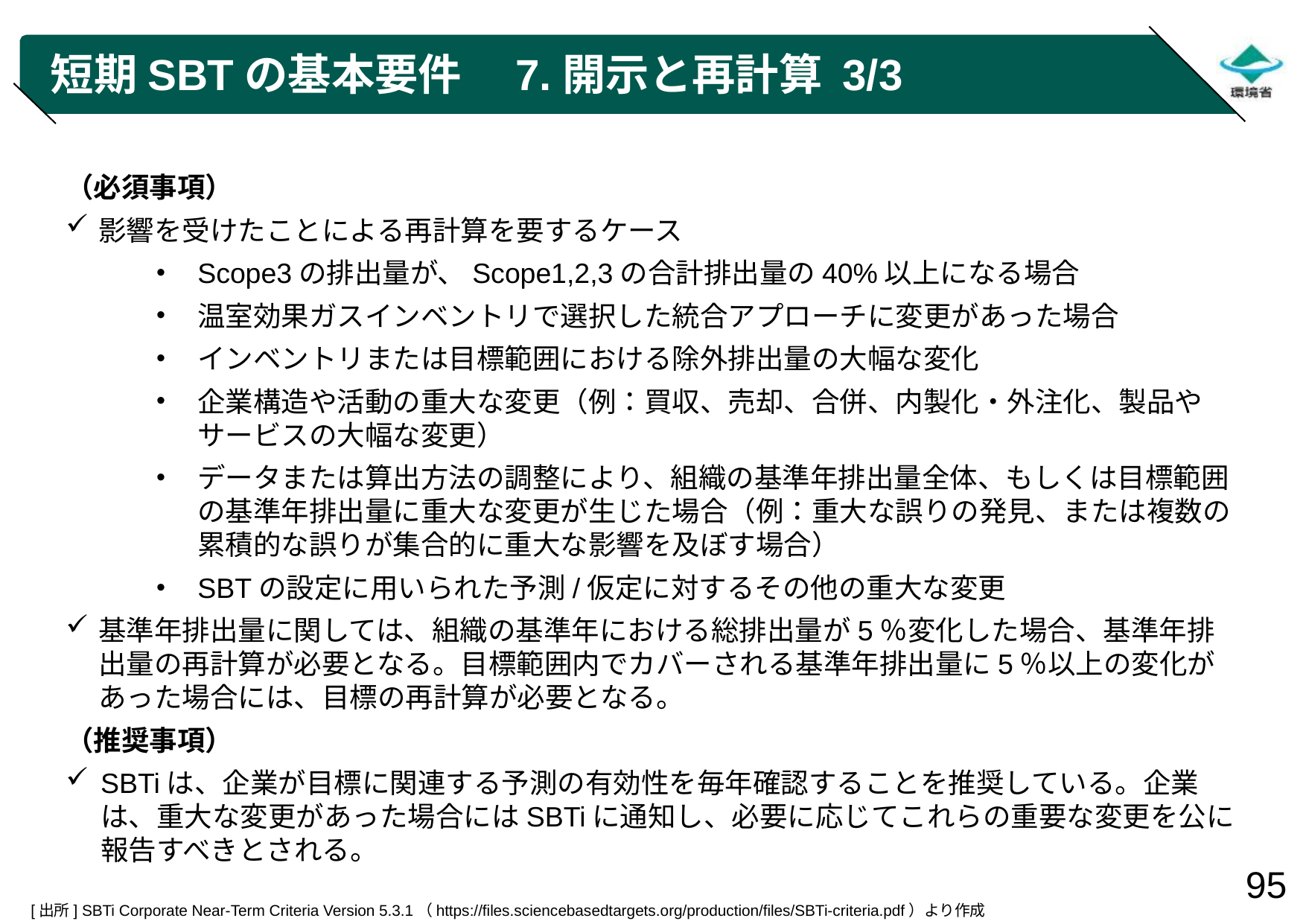

# 短期SBTの基本要件　7.開示と再計算 3/3
（必須事項）
影響を受けたことによる再計算を要するケース
Scope3の排出量が、Scope1,2,3の合計排出量の40%以上になる場合
温室効果ガスインベントリで選択した統合アプローチに変更があった場合
インベントリまたは目標範囲における除外排出量の大幅な変化
企業構造や活動の重大な変更（例：買収、売却、合併、内製化・外注化、製品やサービスの大幅な変更）
データまたは算出方法の調整により、組織の基準年排出量全体、もしくは目標範囲の基準年排出量に重大な変更が生じた場合（例：重大な誤りの発見、または複数の累積的な誤りが集合的に重大な影響を及ぼす場合）
SBTの設定に用いられた予測/仮定に対するその他の重大な変更
基準年排出量に関しては、組織の基準年における総排出量が5％変化した場合、基準年排出量の再計算が必要となる。目標範囲内でカバーされる基準年排出量に5％以上の変化があった場合には、目標の再計算が必要となる。
（推奨事項）
SBTiは、企業が目標に関連する予測の有効性を毎年確認することを推奨している。企業は、重大な変更があった場合にはSBTiに通知し、必要に応じてこれらの重要な変更を公に報告すべきとされる。
[出所] SBTi Corporate Near-Term Criteria Version 5.3.1（https://files.sciencebasedtargets.org/production/files/SBTi-criteria.pdf）より作成